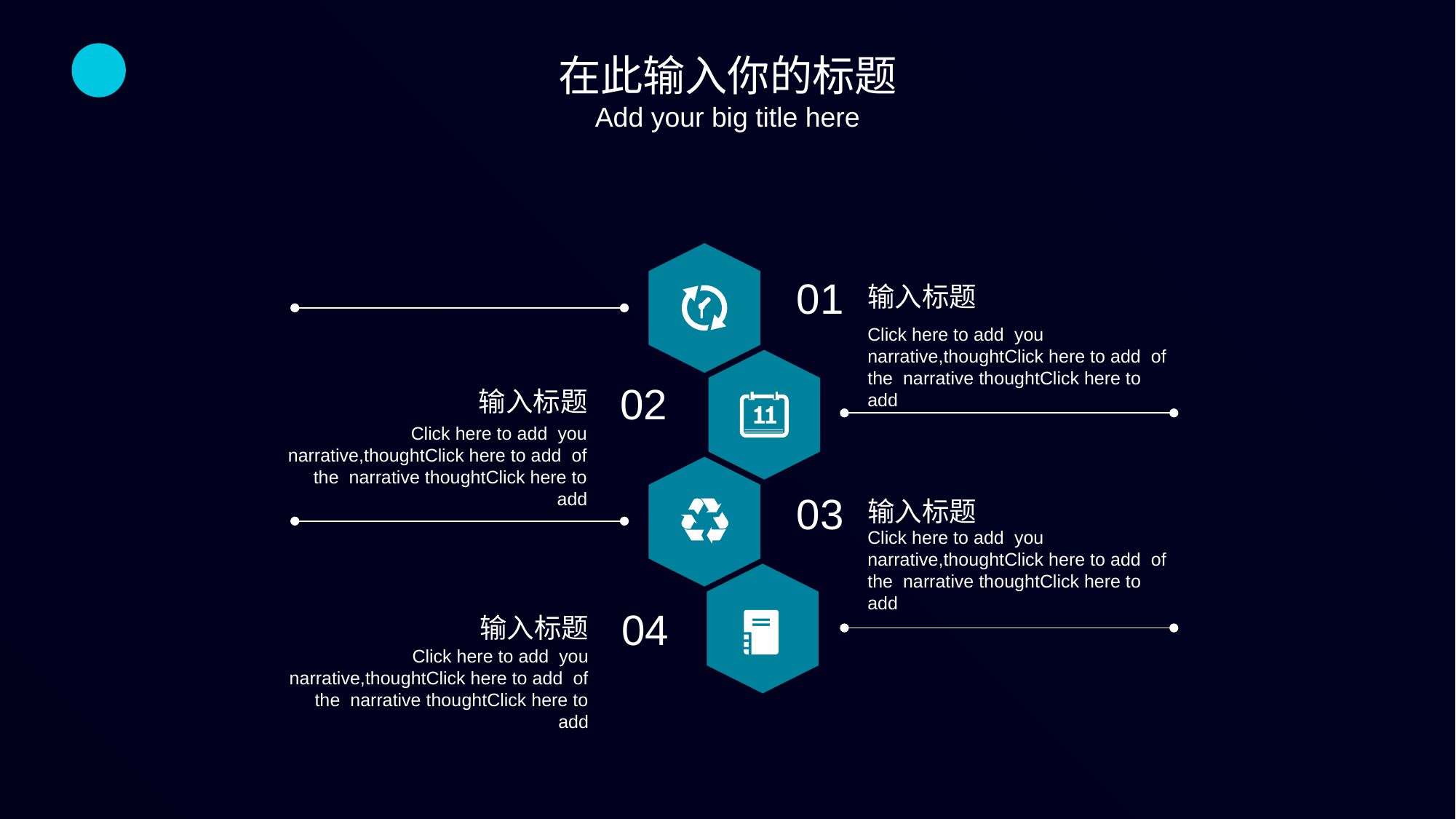

在此输入你的标题
Add your big title here

01
输入标题
Click here to add  you narrative,thoughtClick here to add  of the  narrative thoughtClick here to add

02
输入标题
Click here to add  you narrative,thoughtClick here to add  of the  narrative thoughtClick here to add

03
输入标题
Click here to add  you narrative,thoughtClick here to add  of the  narrative thoughtClick here to add

04
输入标题
Click here to add  you narrative,thoughtClick here to add  of the  narrative thoughtClick here to add